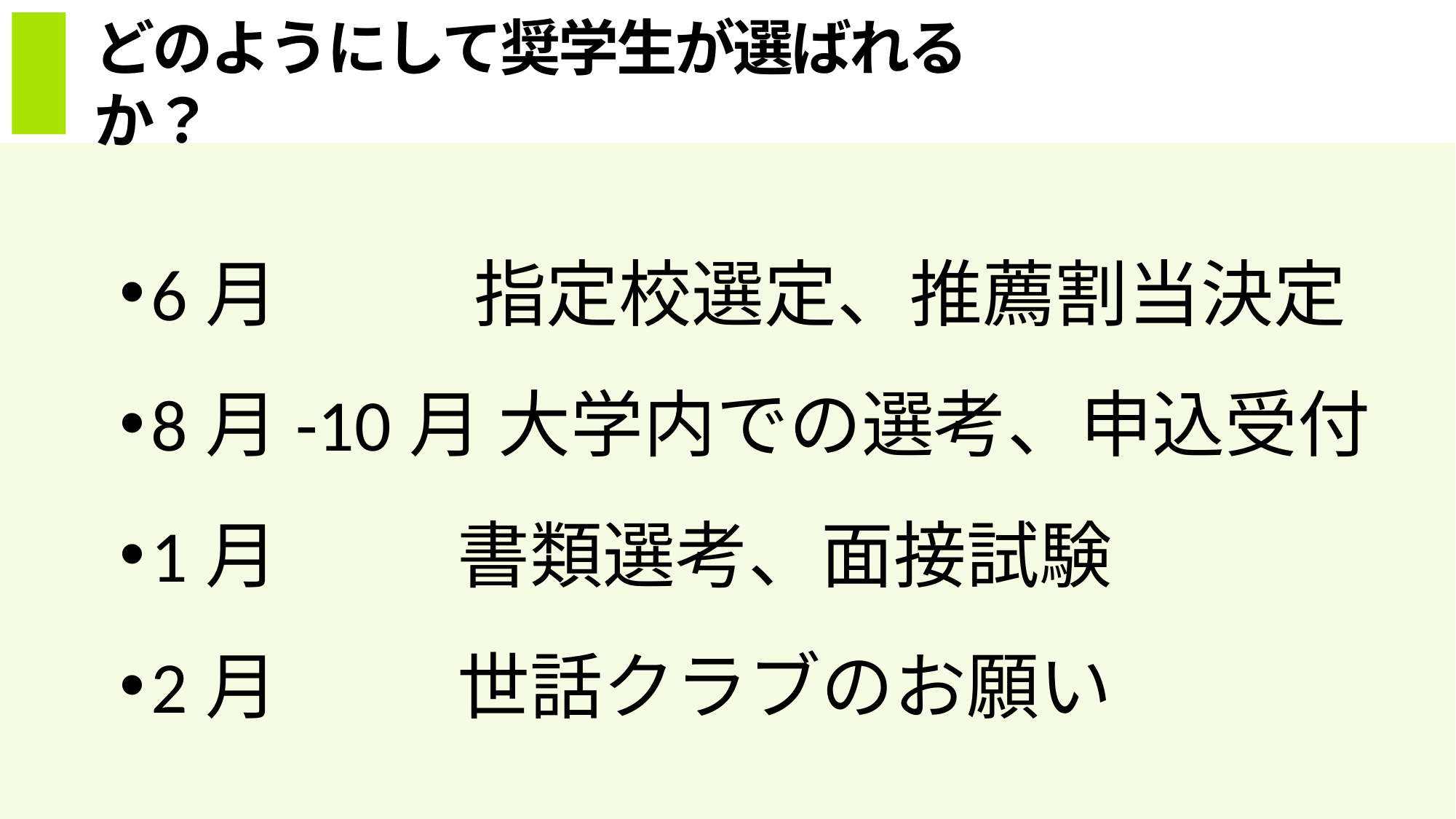

# どのようにして奨学生が選ばれるか？
6月            指定校選定、推薦割当決定
8月-10月 大学内での選考、申込受付
1月           書類選考、面接試験
2月           世話クラブのお願い